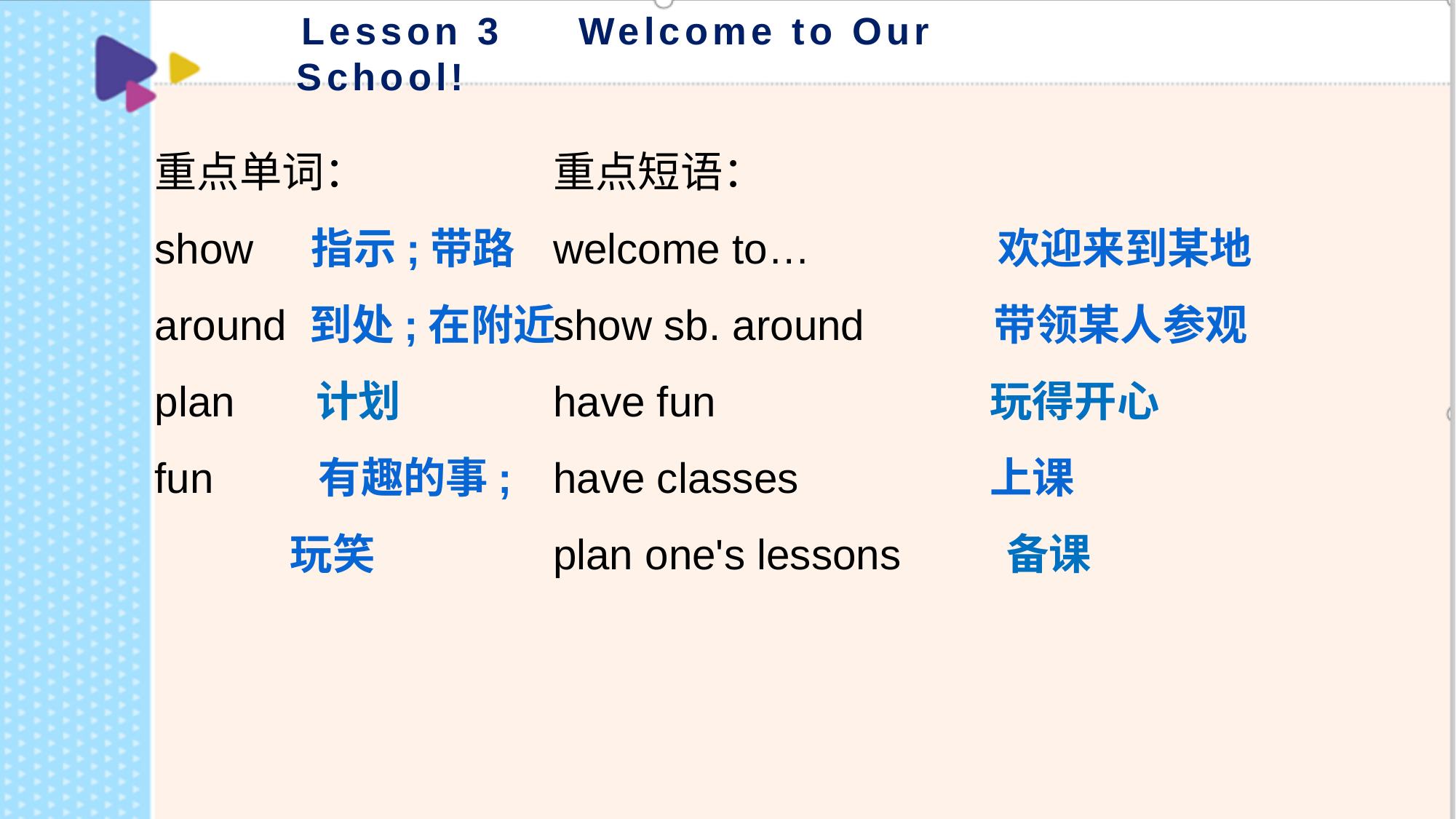

Lesson 3     Welcome to Our School!
重点单词：
show    指示;带路
around 到处;在附近
plan      计划
fun        有趣的事;
             玩笑

重点短语：
welcome to…               欢迎来到某地
show sb. around          带领某人参观
have fun               	玩得开心
have classes  		上课
plan one's lessons        备课